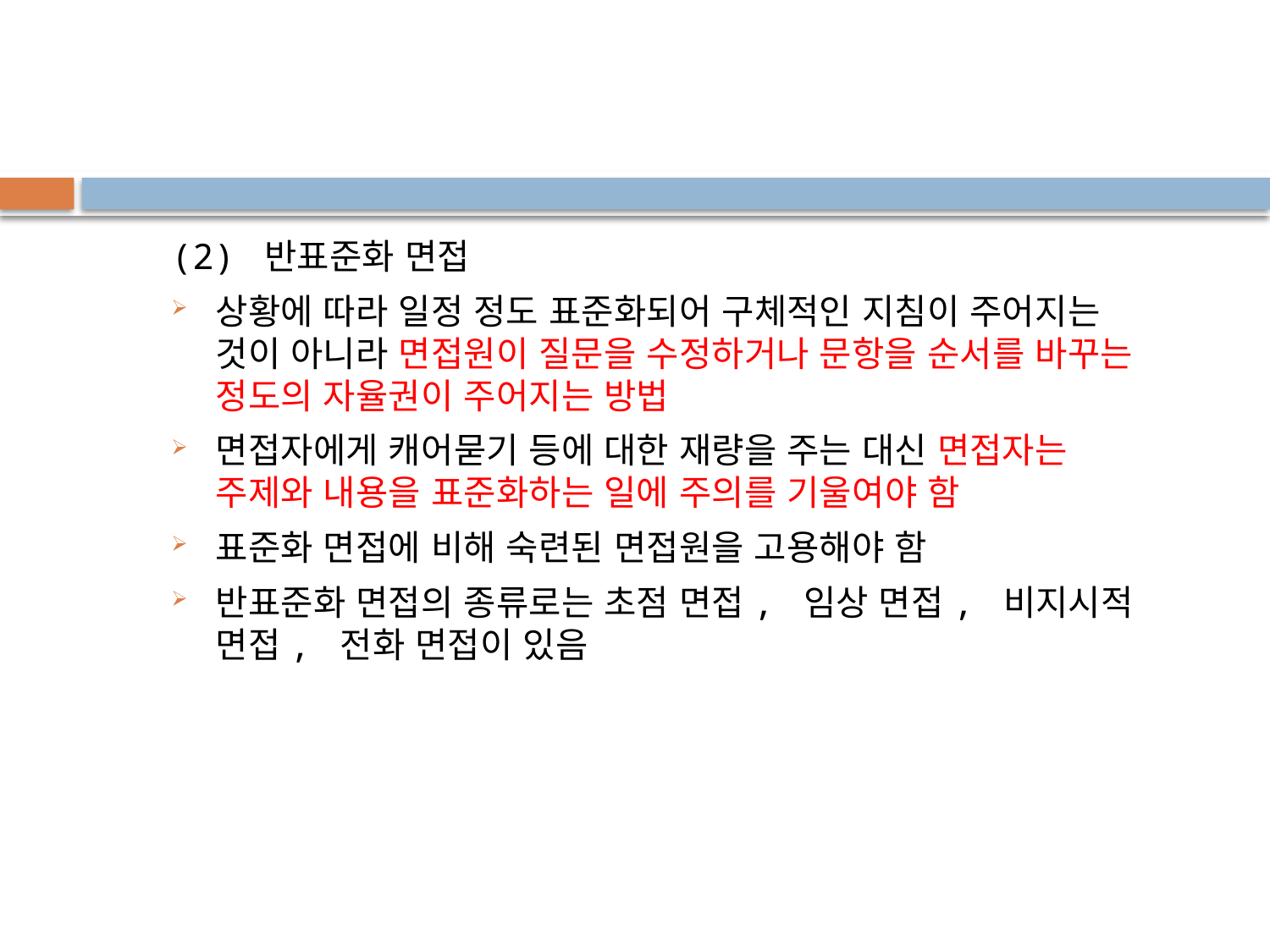

(2) 반표준화 면접
상황에 따라 일정 정도 표준화되어 구체적인 지침이 주어지는 것이 아니라 면접원이 질문을 수정하거나 문항을 순서를 바꾸는 정도의 자율권이 주어지는 방법
면접자에게 캐어묻기 등에 대한 재량을 주는 대신 면접자는 주제와 내용을 표준화하는 일에 주의를 기울여야 함
표준화 면접에 비해 숙련된 면접원을 고용해야 함
반표준화 면접의 종류로는 초점 면접, 임상 면접, 비지시적 면접, 전화 면접이 있음